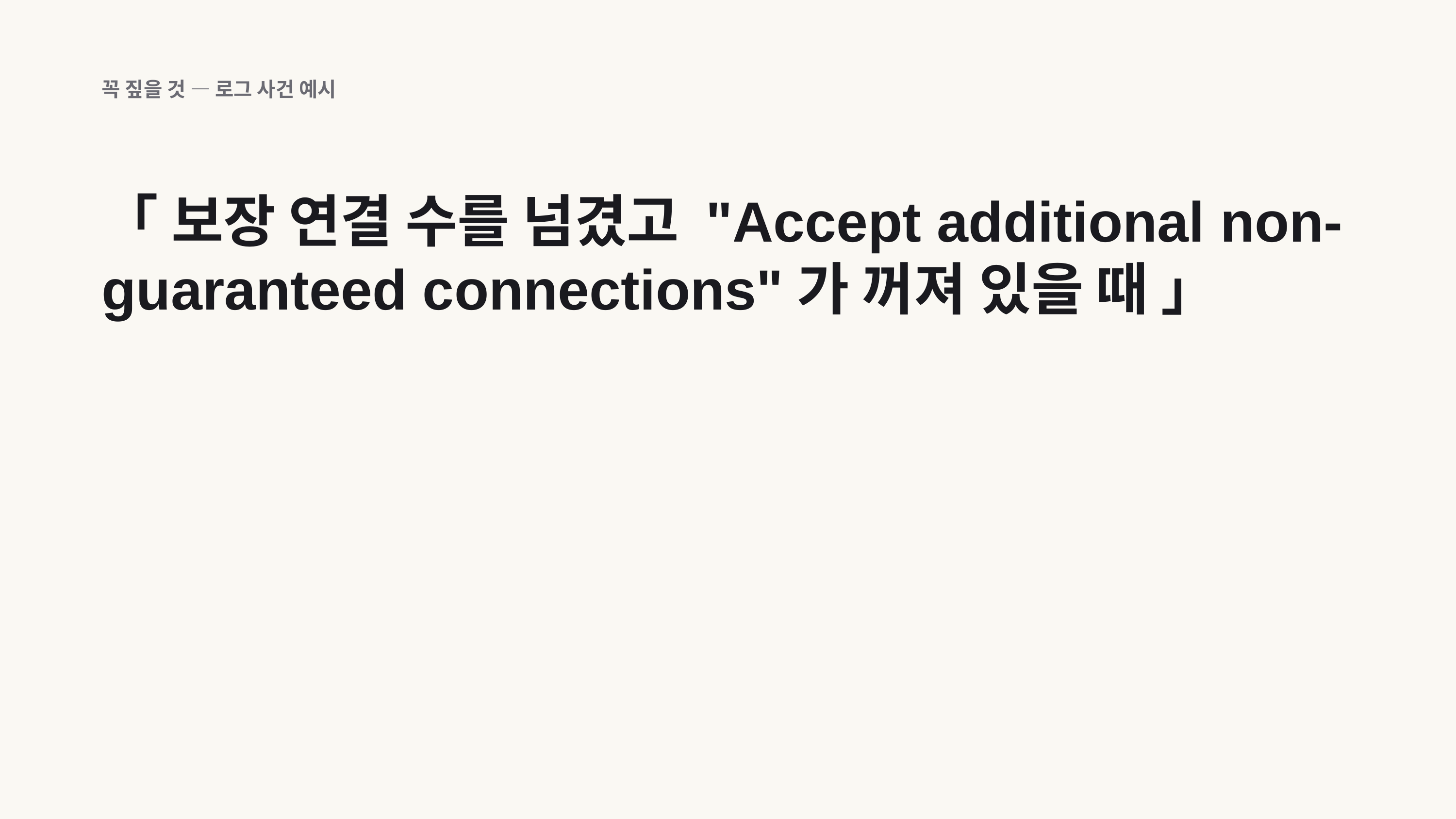

꼭 짚을 것 — 로그 사건 예시
「 보장 연결 수를 넘겼고 "Accept additional non-guaranteed connections"가 꺼져 있을 때 」